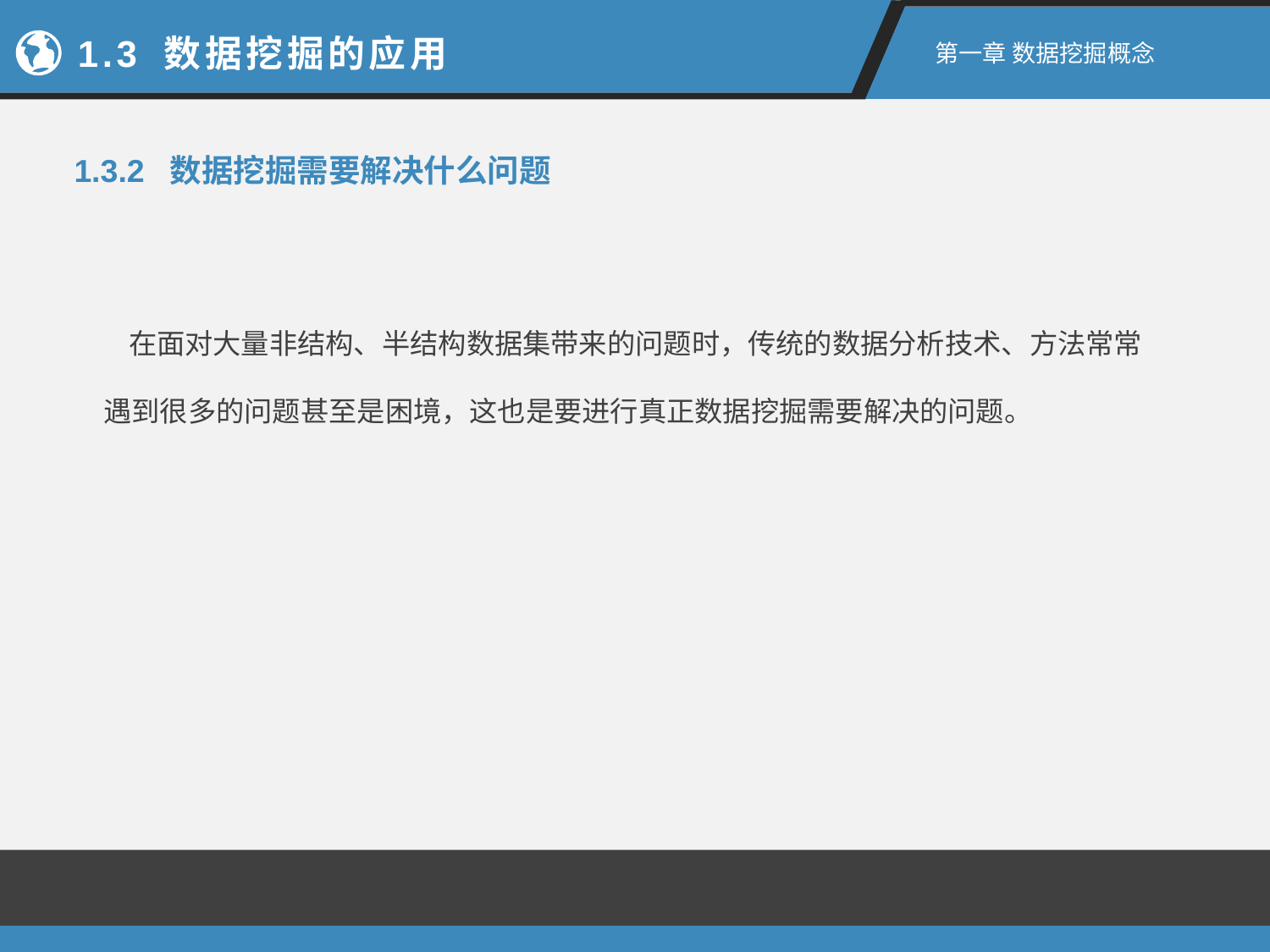

1.3 数据挖掘的应用

第一章 数据挖掘概念
1.3.2  数据挖掘需要解决什么问题
在面对大量非结构、半结构数据集带来的问题时，传统的数据分析技术、方法常常遇到很多的问题甚至是困境，这也是要进行真正数据挖掘需要解决的问题。